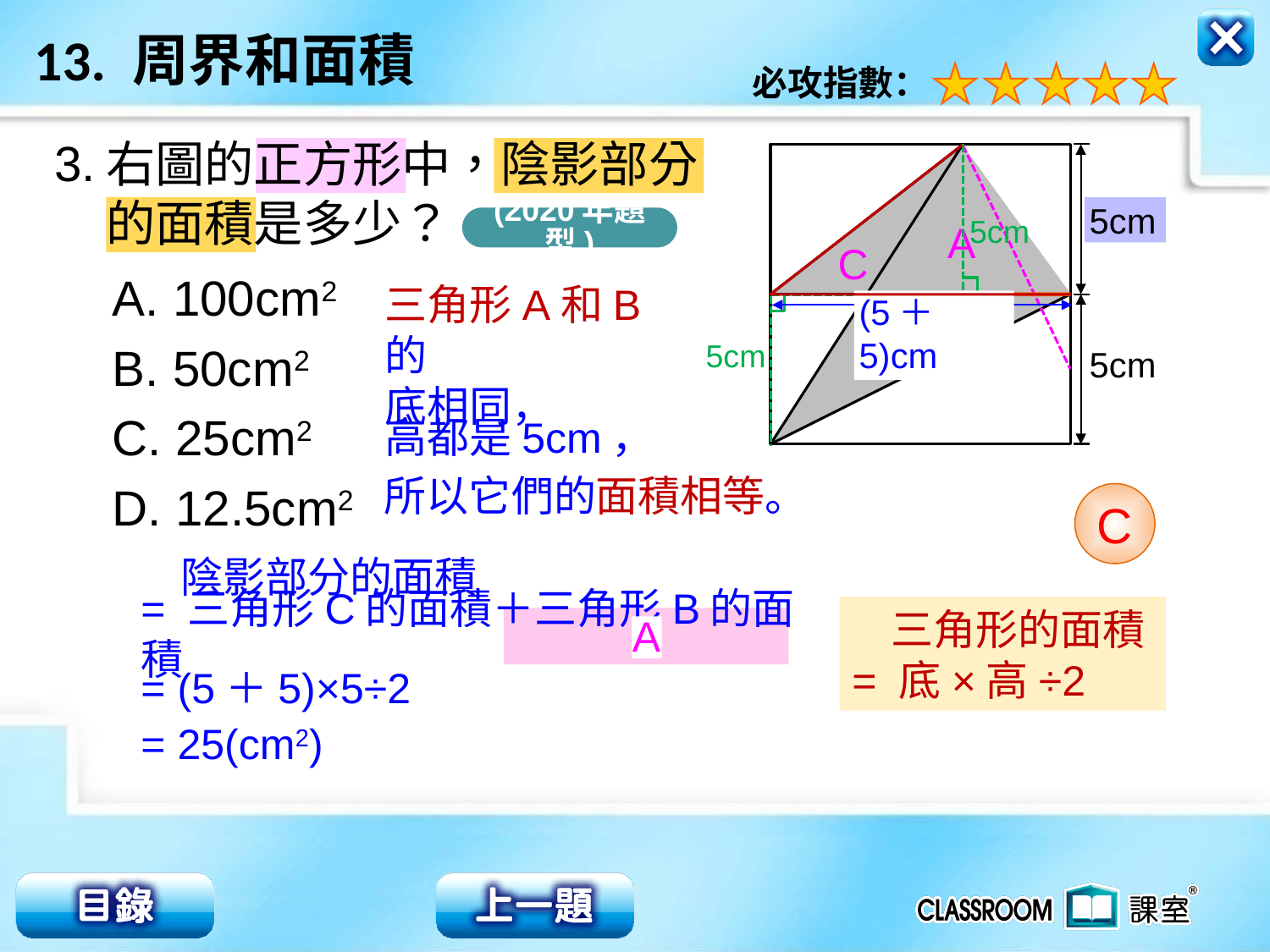

3.
右圖的正方形中，陰影部分
的面積是多少？

5cm
5cm

5cm
(2020年題型)
A
C
A. 100cm2
B. 50cm2
C. 25cm2
D. 12.5cm2

三角形A和B的
底相同，
B
(5＋5)cm
5cm
高都是5cm，
所以它們的面積相等。

C
陰影部分的面積
   三角形的面積
= 底×高÷2
= 三角形C的面積＋三角形B的面積
A

= (5＋5)×5÷2
= 25(cm2)